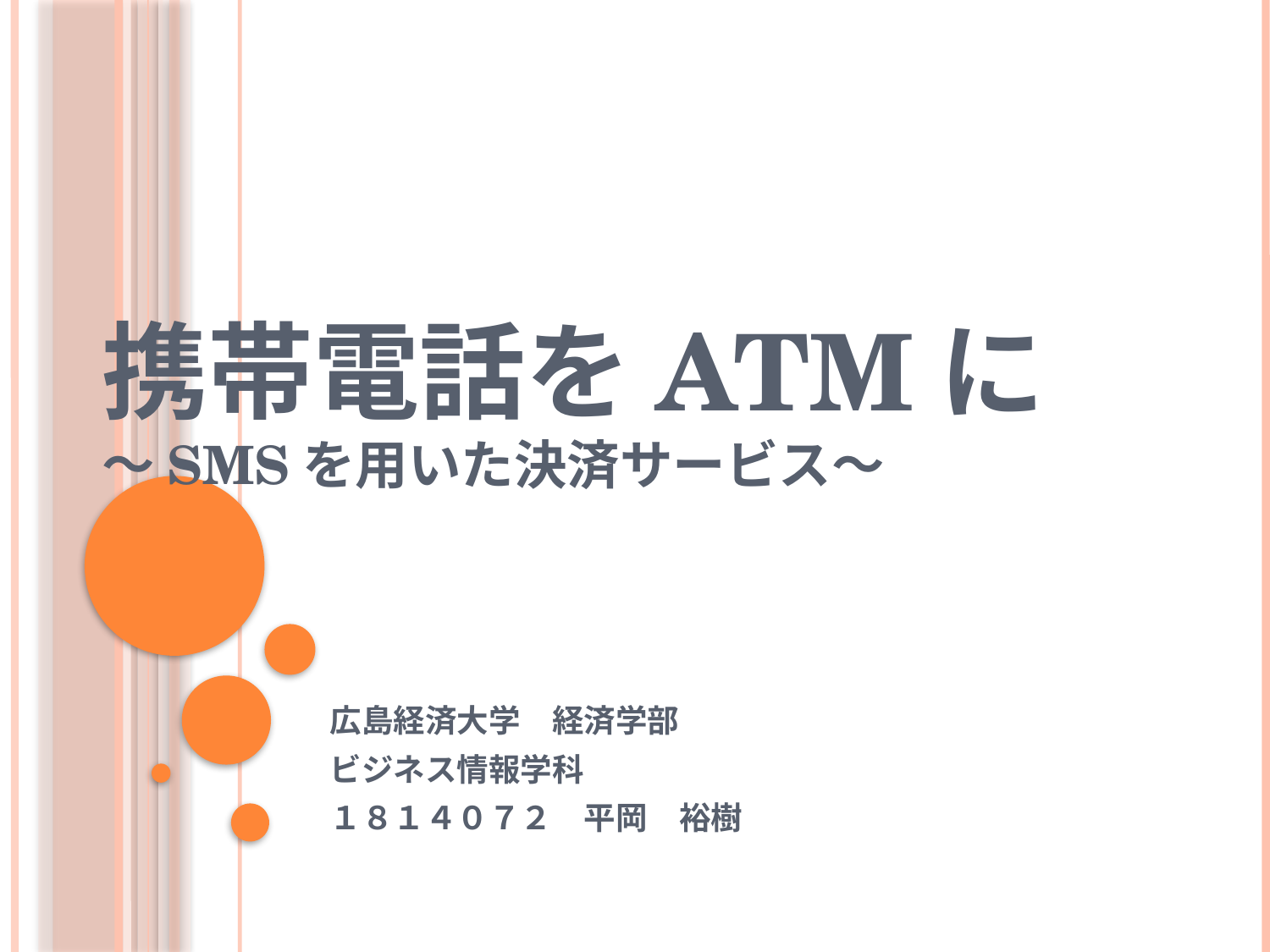

# 携帯電話をATMに ～SMSを用いた決済サービス～
広島経済大学　経済学部
ビジネス情報学科
１８１４０７２　平岡　裕樹